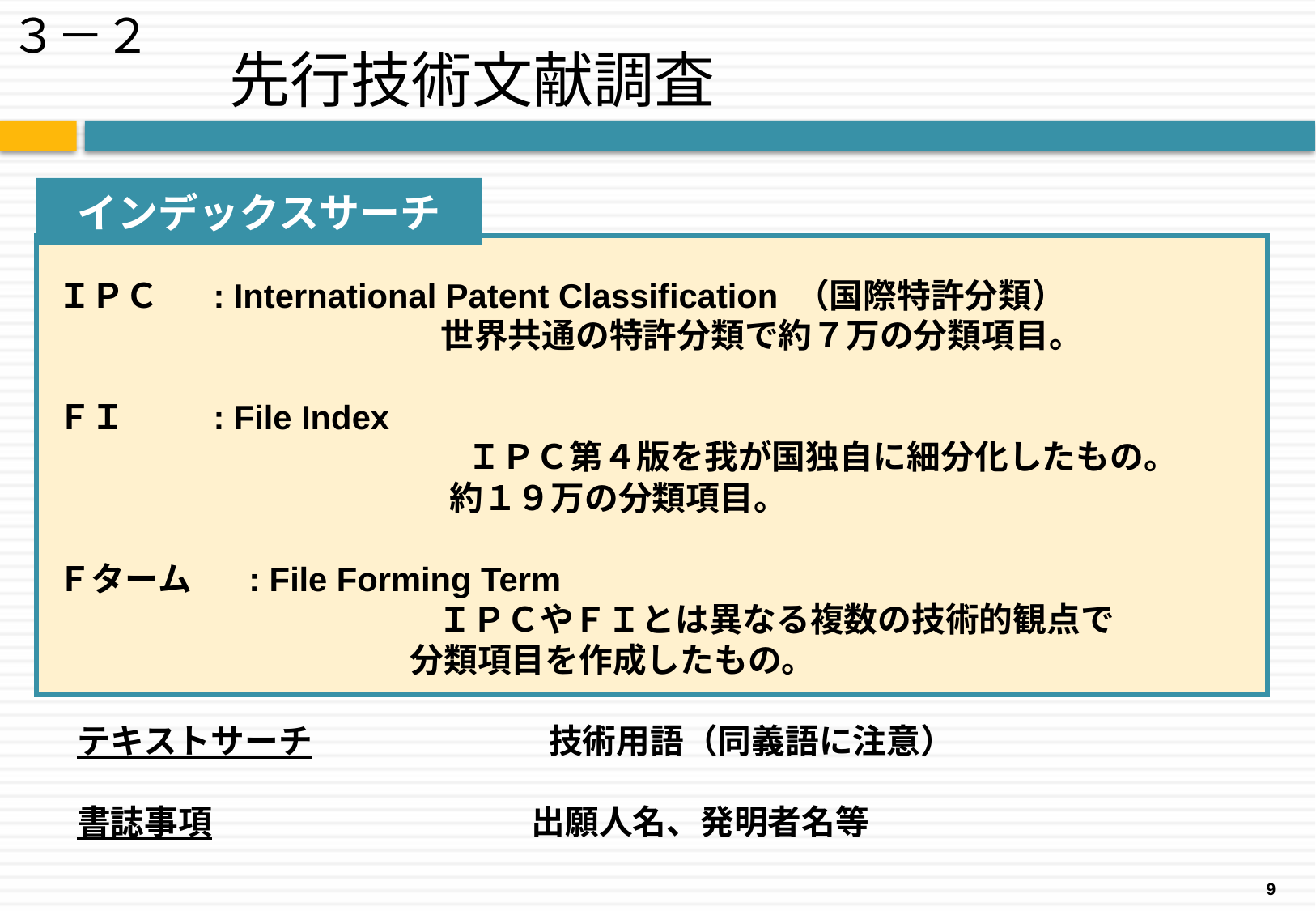

３－２
先行技術文献調査
インデックスサーチ

ＩＰＣ      : International Patent Classification （国際特許分類）
　　　　       世界共通の特許分類で約７万の分類項目。

ＦＩ 　     : File Index
　　　　     　　　　　　　ＩＰＣ第４版を我が国独自に細分化したもの。
　　　      　　　　　　　 約１９万の分類項目。

Ｆターム  　: File Forming Term
　    　      　　　　　　　ＩＰＣやＦＩとは異なる複数の技術的観点で
             　　　　　　　 分類項目を作成したもの。
テキストサーチ　　　　　　　技術用語（同義語に注意）

書誌事項　　　　　　　　　  出願人名、発明者名等
9